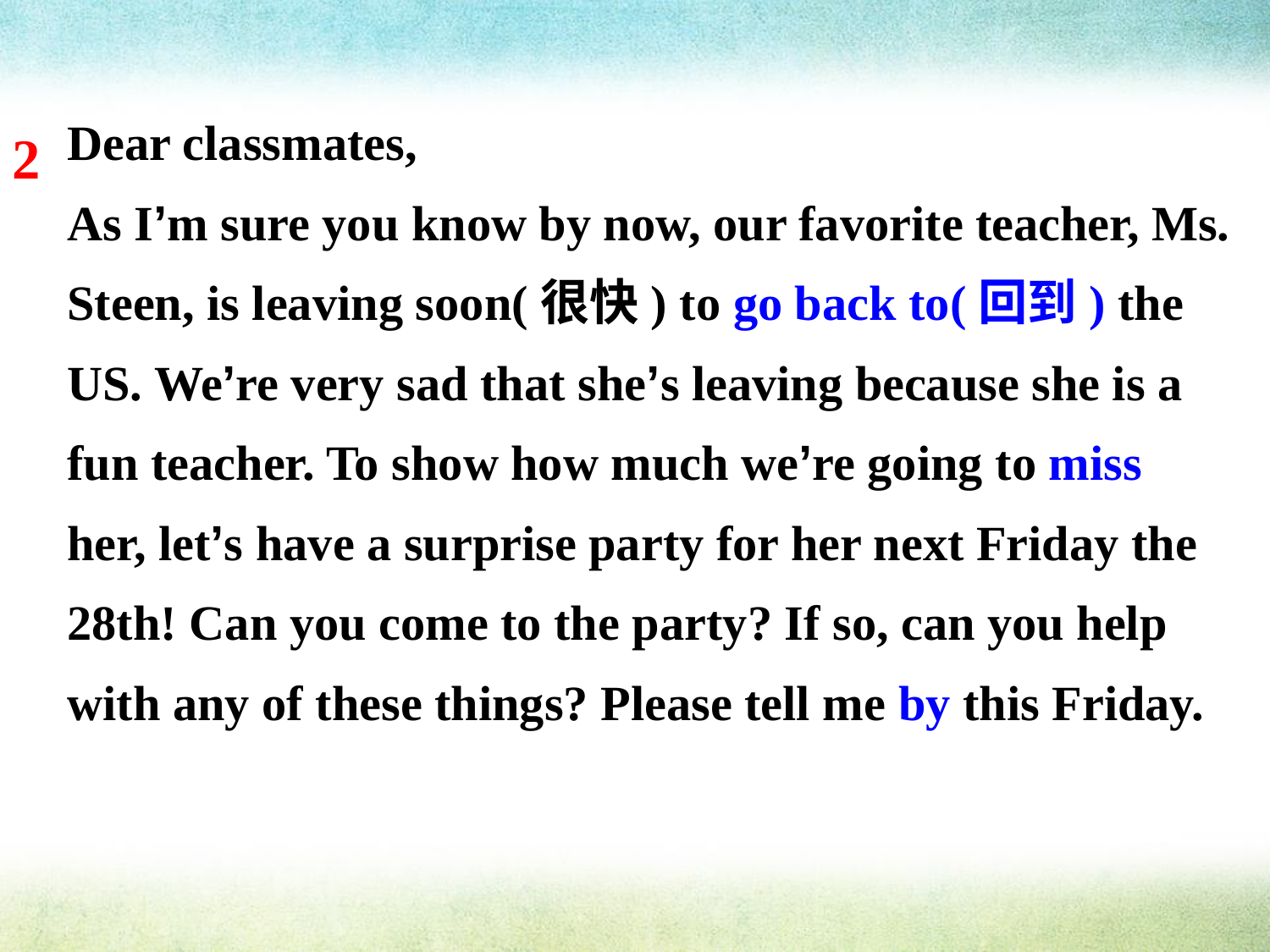

Dear classmates,
As I’m sure you know by now, our favorite teacher, Ms. Steen, is leaving soon(很快) to go back to(回到) the US. We’re very sad that she’s leaving because she is a fun teacher. To show how much we’re going to miss her, let’s have a surprise party for her next Friday the 28th! Can you come to the party? If so, can you help with any of these things? Please tell me by this Friday.
2